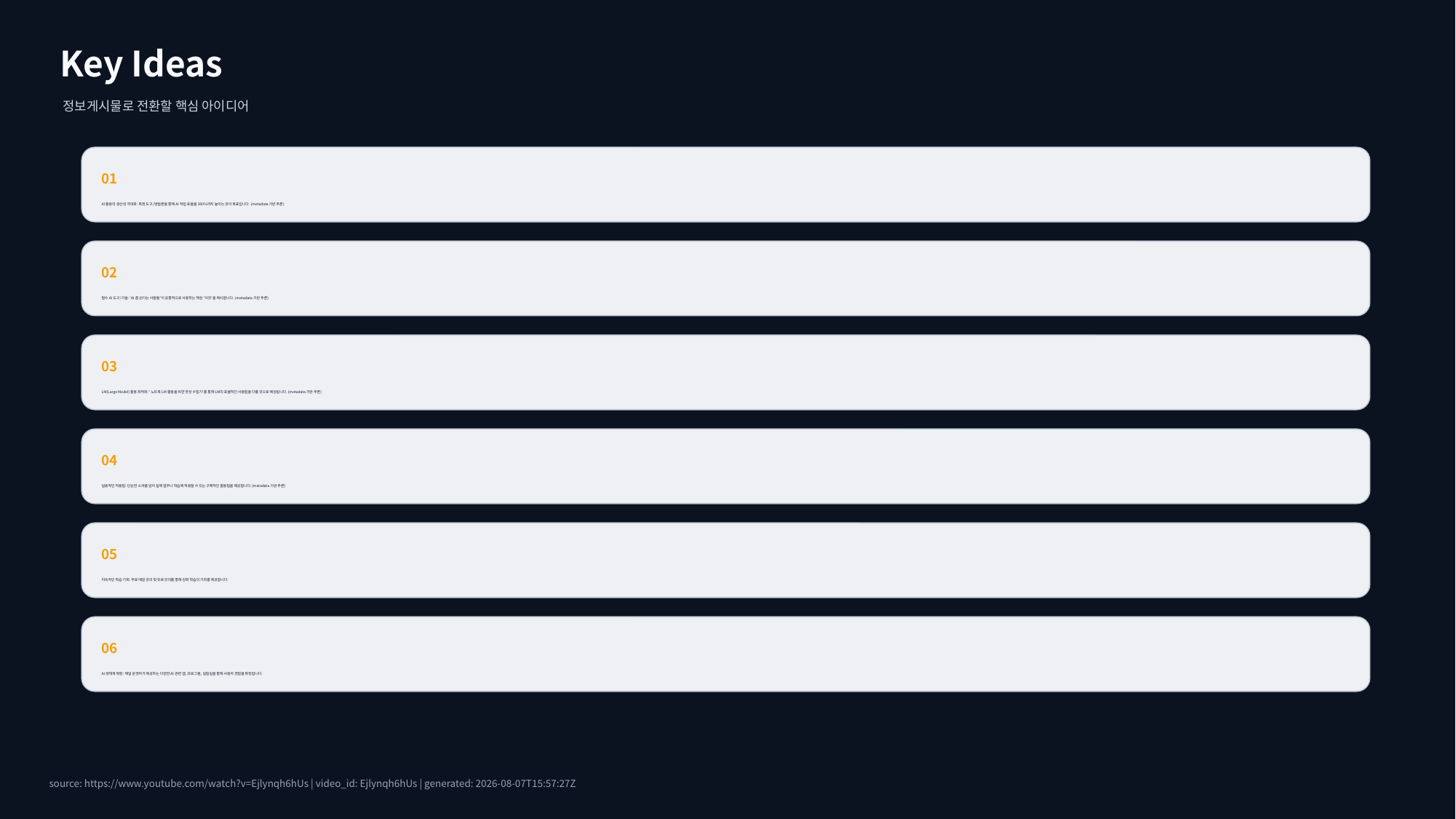

Key Ideas
정보게시물로 전환할 핵심 아이디어

01
AI 활용의 생산성 극대화: 특정 도구/방법론을 통해 AI 작업 효율을 300%까지 높이는 것이 목표입니다. (metadata 기반 추론)

02
필수 AI 도구/기술: 'AI 좀 쓴다는 사람들'이 공통적으로 사용하는 핵심 '이것'을 제시합니다. (metadata 기반 추론)

03
LM(Large Model) 활용 최적화: '노트북 LM 활용을 위한 영상 수집기'를 통해 LM의 효율적인 사용법을 다룰 것으로 예상됩니다. (metadata 기반 추론)

04
실용적인 적용법: 단순한 소개를 넘어 실제 업무나 학습에 적용할 수 있는 구체적인 활용법을 제공합니다. (metadata 기반 추론)

05
지속적인 학습 기회: 무료 메일 강의 및 유료 강의를 통해 심화 학습의 기회를 제공합니다.

06
AI 생태계 확장: 채널 운영자가 제공하는 다양한 AI 관련 앱, 프로그램, 실험실을 통해 사용자 경험을 확장합니다.
source: https://www.youtube.com/watch?v=Ejlynqh6hUs | video_id: Ejlynqh6hUs | generated: 2026-08-07T15:57:27Z